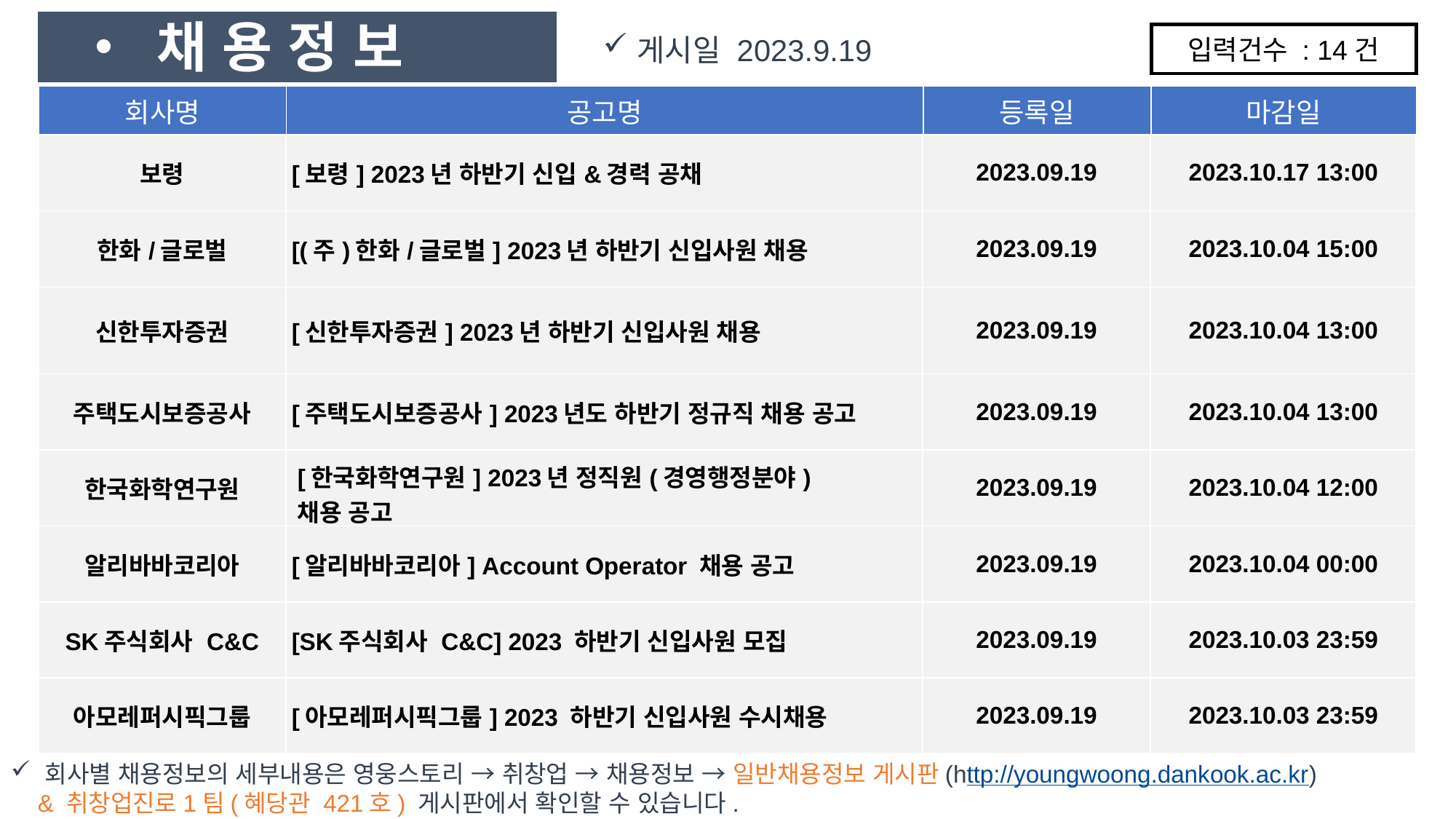

• 채 용 정 보

게시일 2023.9.19
입력건수 : 14건
| 회사명 | 공고명 | 등록일 | 마감일 |
| --- | --- | --- | --- |

| 보령 | [보령] 2023년 하반기 신입&경력 공채 | 2023.09.19 | 2023.10.17 13:00 |
| --- | --- | --- | --- |
| 한화/글로벌 | [(주)한화/글로벌] 2023년 하반기 신입사원 채용 | 2023.09.19 | 2023.10.04 15:00 |
| 신한투자증권 | [신한투자증권] 2023년 하반기 신입사원 채용 | 2023.09.19 | 2023.10.04 13:00 |
| 주택도시보증공사 | [주택도시보증공사] 2023년도 하반기 정규직 채용 공고 | 2023.09.19 | 2023.10.04 13:00 |
| 한국화학연구원 | [한국화학연구원] 2023년 정직원(경영행정분야) 채용 공고 | 2023.09.19 | 2023.10.04 12:00 |
| 알리바바코리아 | [알리바바코리아] Account Operator 채용 공고 | 2023.09.19 | 2023.10.04 00:00 |
| SK주식회사 C&C | [SK주식회사 C&C] 2023 하반기 신입사원 모집 | 2023.09.19 | 2023.10.03 23:59 |
| 아모레퍼시픽그룹 | [아모레퍼시픽그룹] 2023 하반기 신입사원 수시채용 | 2023.09.19 | 2023.10.03 23:59 |

회사별 채용정보의 세부내용은 영웅스토리 → 취창업 → 채용정보 → 일반채용정보 게시판(http://youngwoong.dankook.ac.kr)
    & 취창업진로1팀(혜당관 421호) 게시판에서 확인할 수 있습니다.